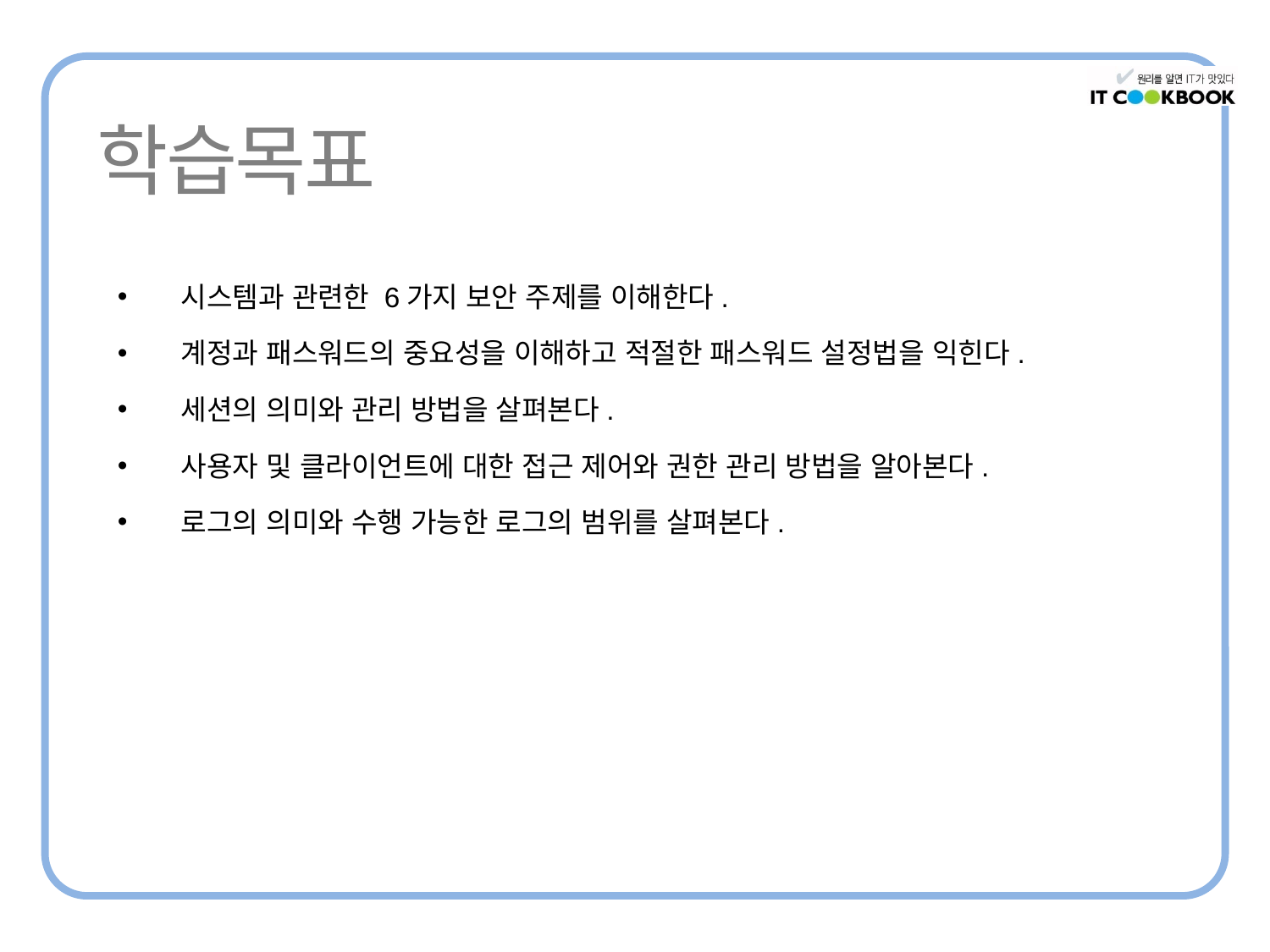

시스템과 관련한 6가지 보안 주제를 이해한다.
계정과 패스워드의 중요성을 이해하고 적절한 패스워드 설정법을 익힌다.
세션의 의미와 관리 방법을 살펴본다.
사용자 및 클라이언트에 대한 접근 제어와 권한 관리 방법을 알아본다.
로그의 의미와 수행 가능한 로그의 범위를 살펴본다.